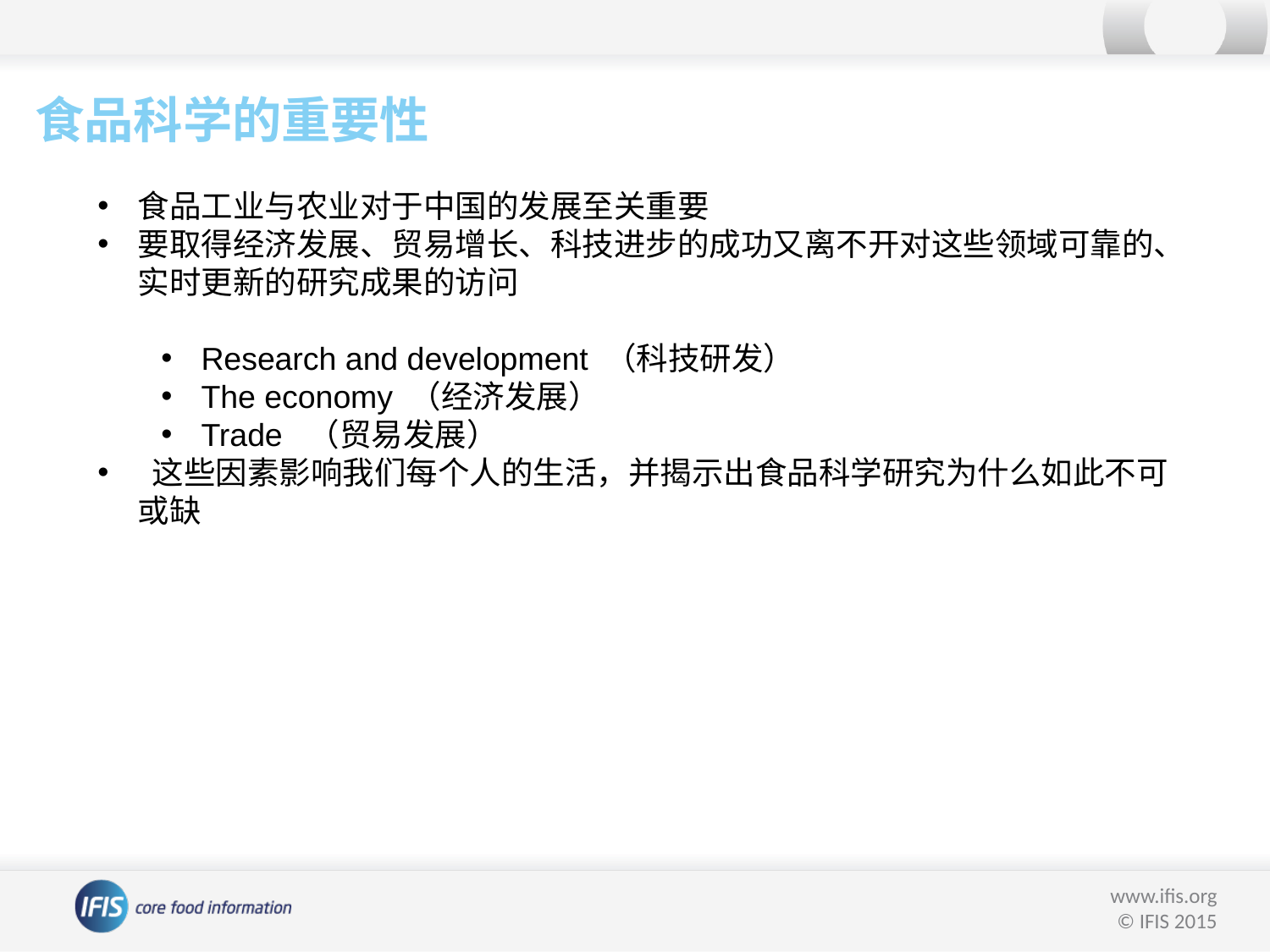

食品科学的重要性
食品工业与农业对于中国的发展至关重要
要取得经济发展、贸易增长、科技进步的成功又离不开对这些领域可靠的、实时更新的研究成果的访问

Research and development （科技研发）
The economy （经济发展）
Trade  （贸易发展）
 这些因素影响我们每个人的生活，并揭示出食品科学研究为什么如此不可或缺